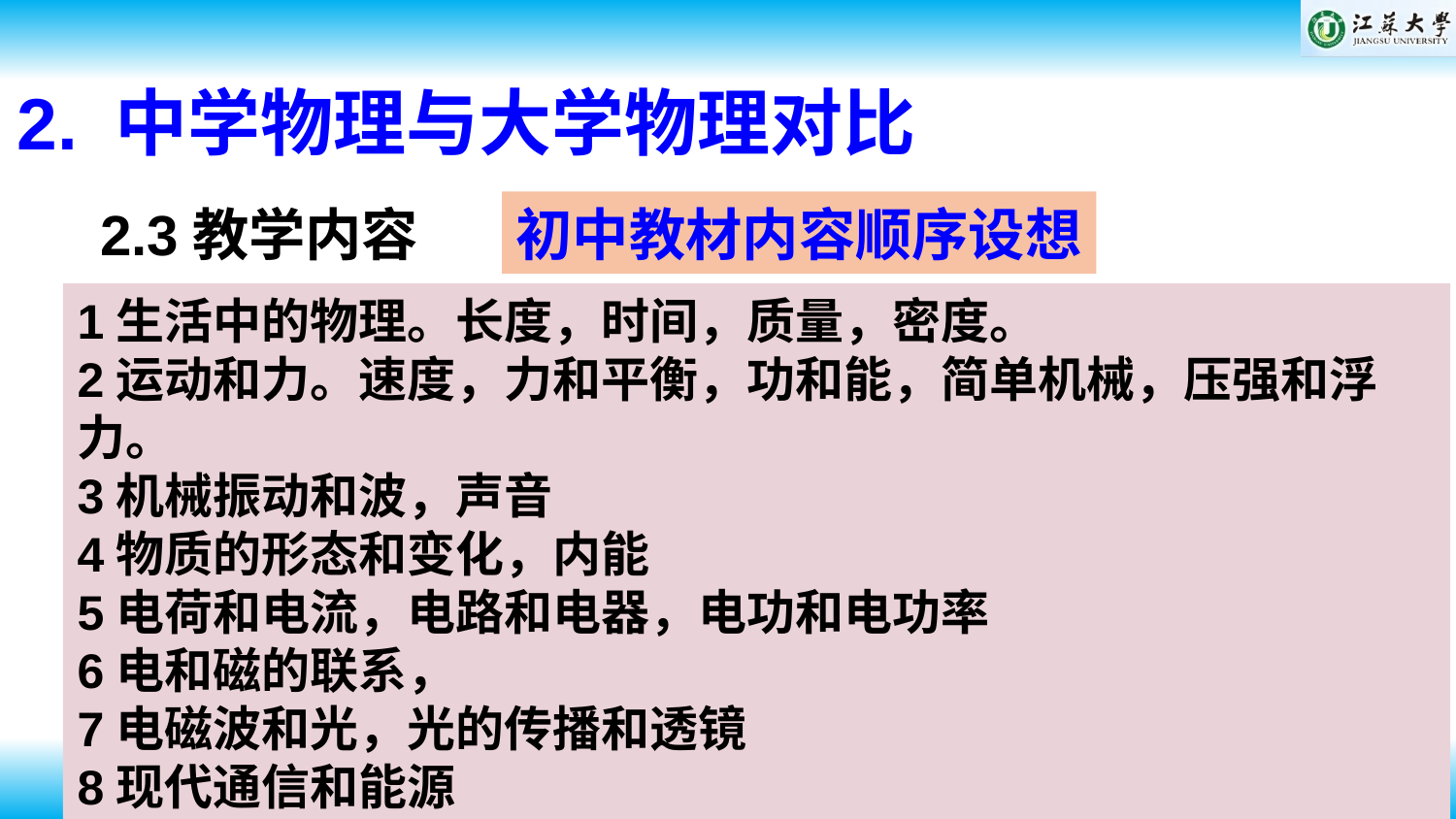

2. 中学物理与大学物理对比
2.3教学内容
初中教材内容顺序设想
1生活中的物理。长度，时间，质量，密度。
2运动和力。速度，力和平衡，功和能，简单机械，压强和浮力。
3机械振动和波，声音
4物质的形态和变化，内能
5电荷和电流，电路和电器，电功和电功率
6电和磁的联系，
7电磁波和光，光的传播和透镜
8现代通信和能源